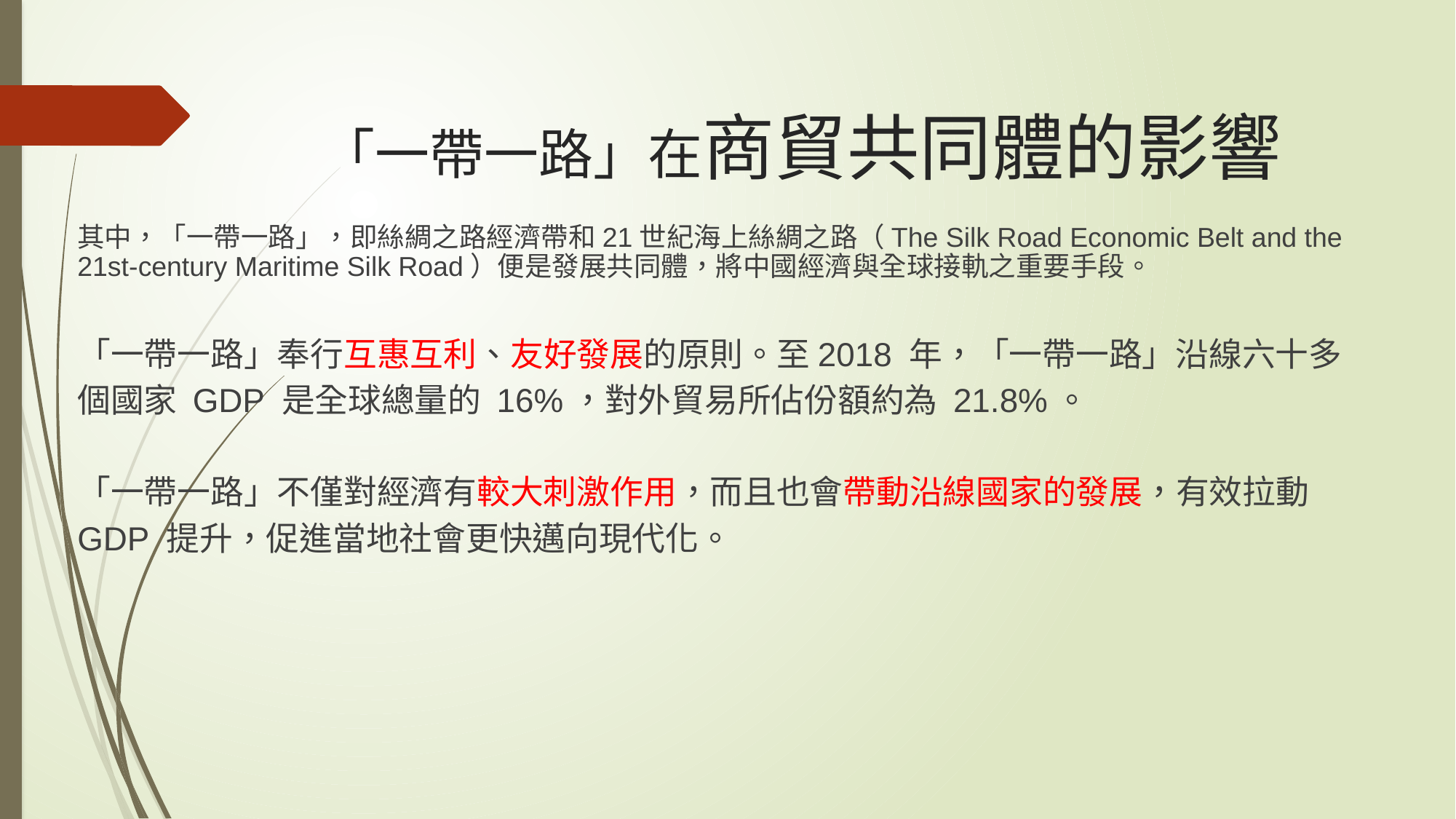

# 「一帶一路」在商貿共同體的影響
其中，「一帶一路」，即絲綢之路經濟帶和21世紀海上絲綢之路（The Silk Road Economic Belt and the 21st-century Maritime Silk Road）便是發展共同體，將中國經濟與全球接軌之重要手段。

「一帶一路」奉行互惠互利、友好發展的原則。至2018 年，「一帶一路」沿線六十多個國家 GDP 是全球總量的 16%，對外貿易所佔份額約為 21.8%。

「一帶一路」不僅對經濟有較大刺激作用，而且也會帶動沿線國家的發展，有效拉動 GDP 提升，促進當地社會更快邁向現代化。